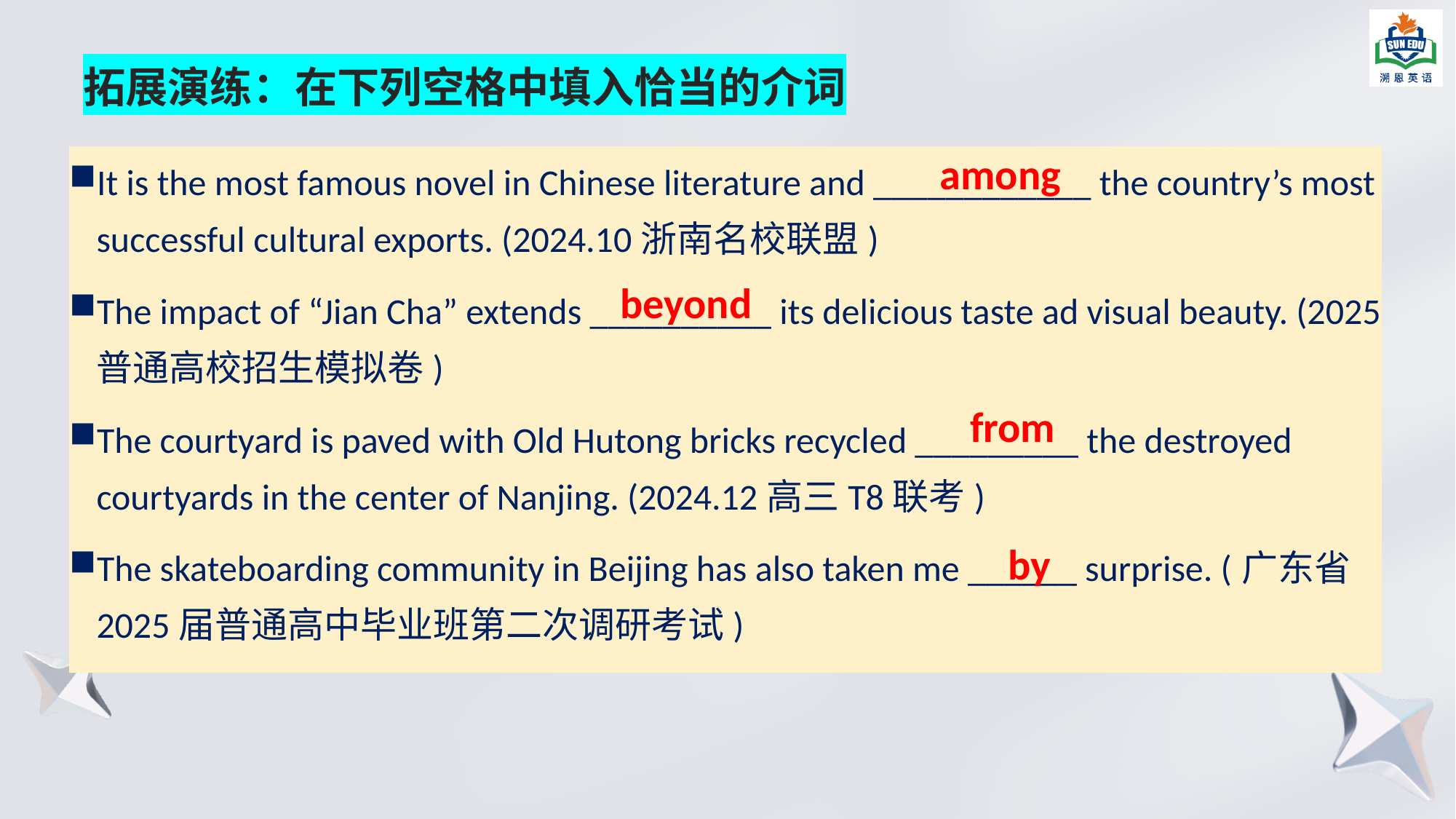

# 拓展演练：在下列空格中填入恰当的介词
It is the most famous novel in Chinese literature and ____________ the country’s most successful cultural exports. (2024.10浙南名校联盟)
The impact of “Jian Cha” extends __________ its delicious taste ad visual beauty. (2025普通高校招生模拟卷)
The courtyard is paved with Old Hutong bricks recycled _________ the destroyed courtyards in the center of Nanjing. (2024.12高三T8联考)
The skateboarding community in Beijing has also taken me ______ surprise. (广东省2025届普通高中毕业班第二次调研考试)
among
beyond
from
by
15